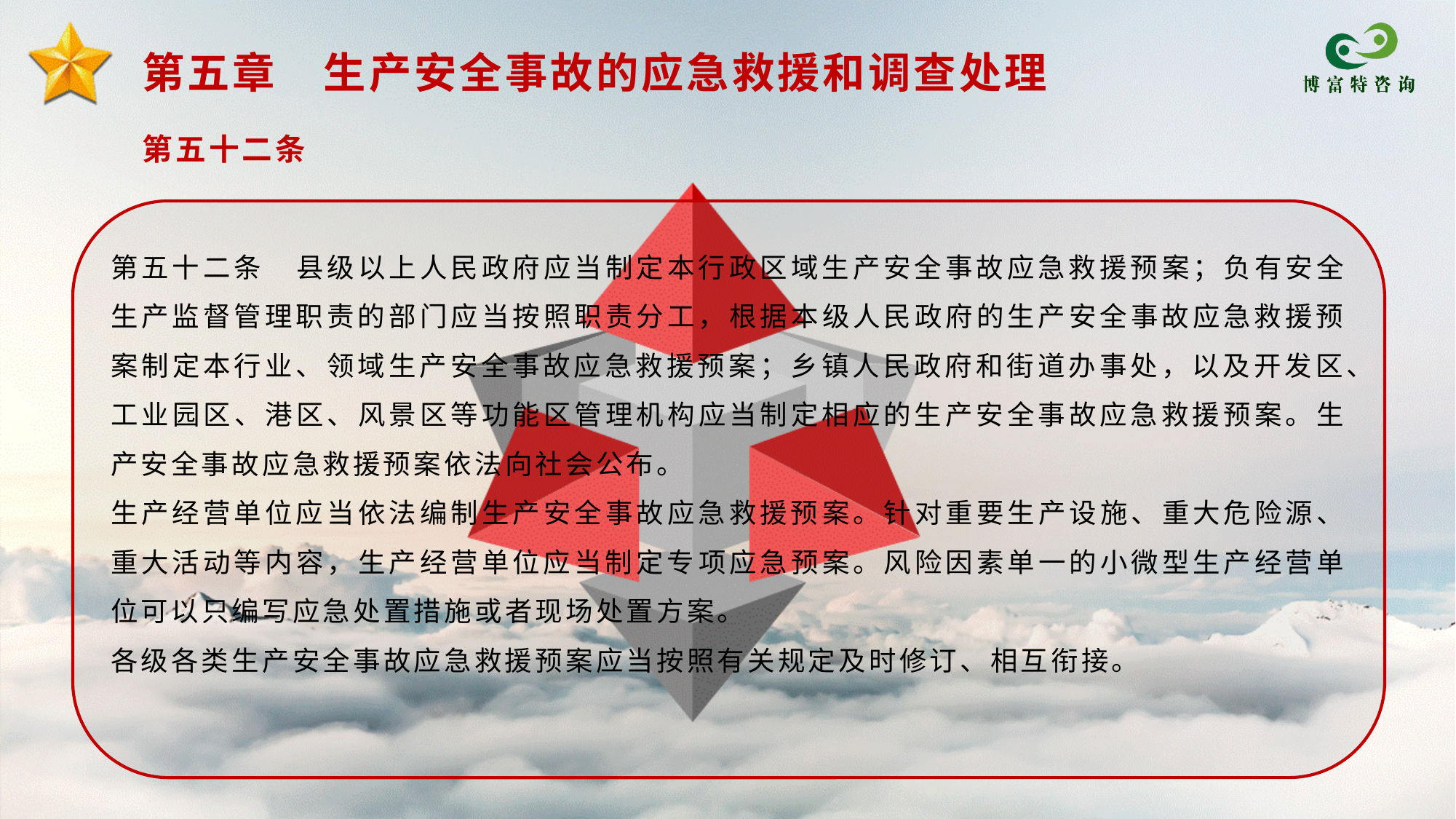

第五章　生产安全事故的应急救援和调查处理
第五十二条
第五十二条　县级以上人民政府应当制定本行政区域生产安全事故应急救援预案；负有安全生产监督管理职责的部门应当按照职责分工，根据本级人民政府的生产安全事故应急救援预案制定本行业、领域生产安全事故应急救援预案；乡镇人民政府和街道办事处，以及开发区、工业园区、港区、风景区等功能区管理机构应当制定相应的生产安全事故应急救援预案。生产安全事故应急救援预案依法向社会公布。
生产经营单位应当依法编制生产安全事故应急救援预案。针对重要生产设施、重大危险源、重大活动等内容，生产经营单位应当制定专项应急预案。风险因素单一的小微型生产经营单位可以只编写应急处置措施或者现场处置方案。
各级各类生产安全事故应急救援预案应当按照有关规定及时修订、相互衔接。